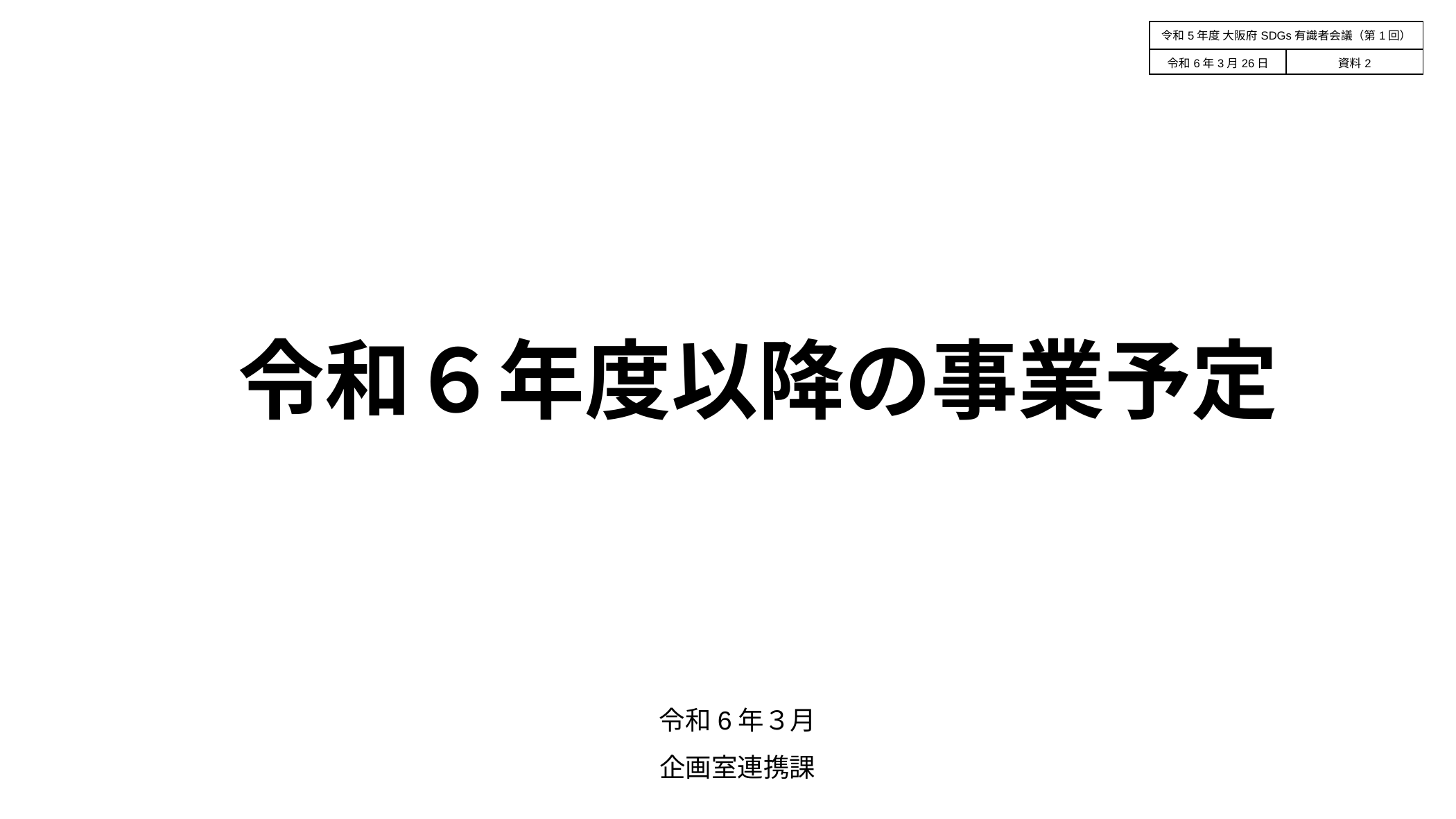

| 令和5年度 大阪府SDGs有識者会議（第1回） |  |
| --- | --- |
| 令和6年3月26日 | 資料2 |
令和６年度以降の事業予定
令和6年３月
企画室連携課